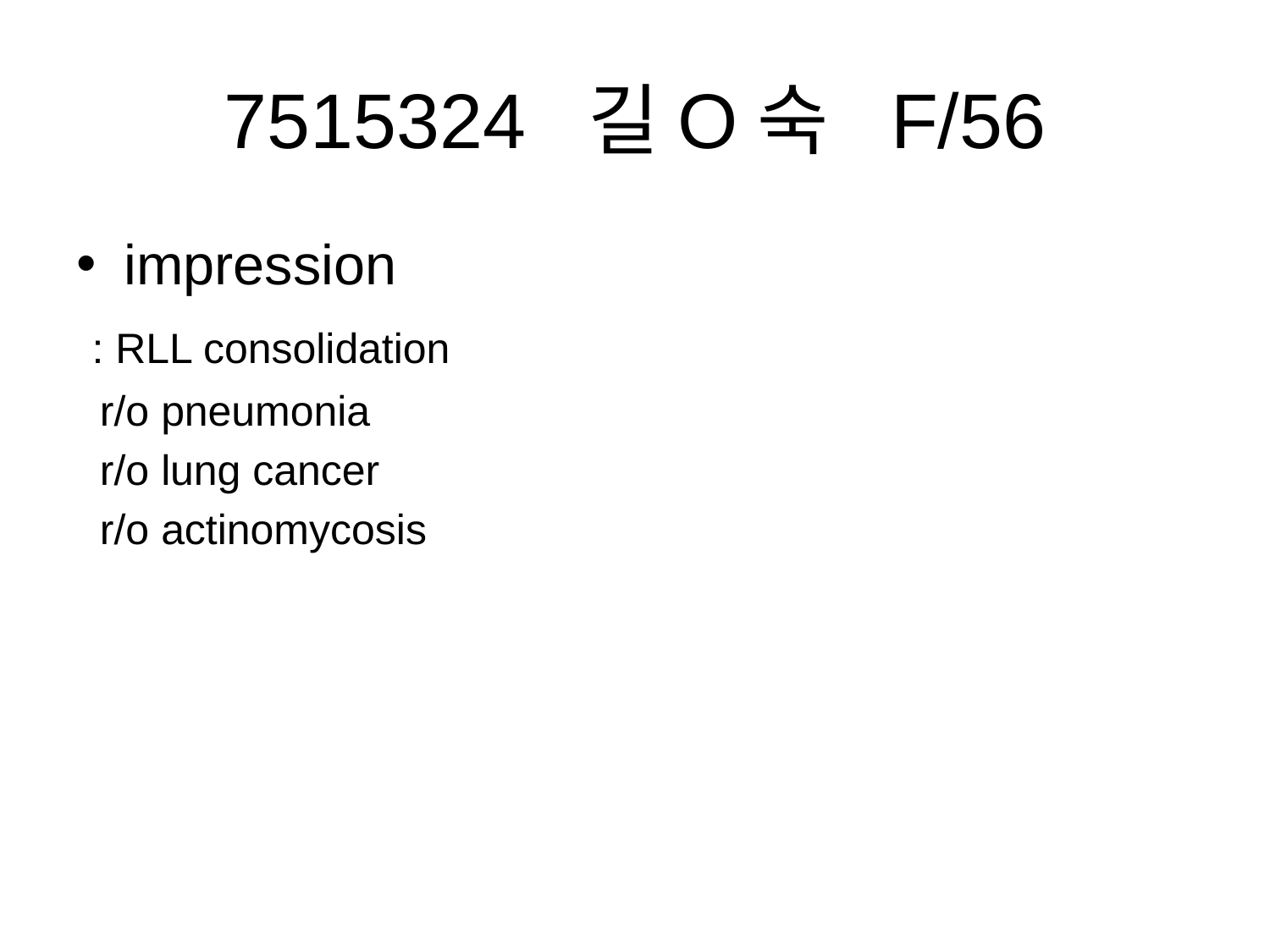

# 7515324  길O숙  F/56
impression
 : RLL consolidation
  r/o pneumonia
  r/o lung cancer
  r/o actinomycosis